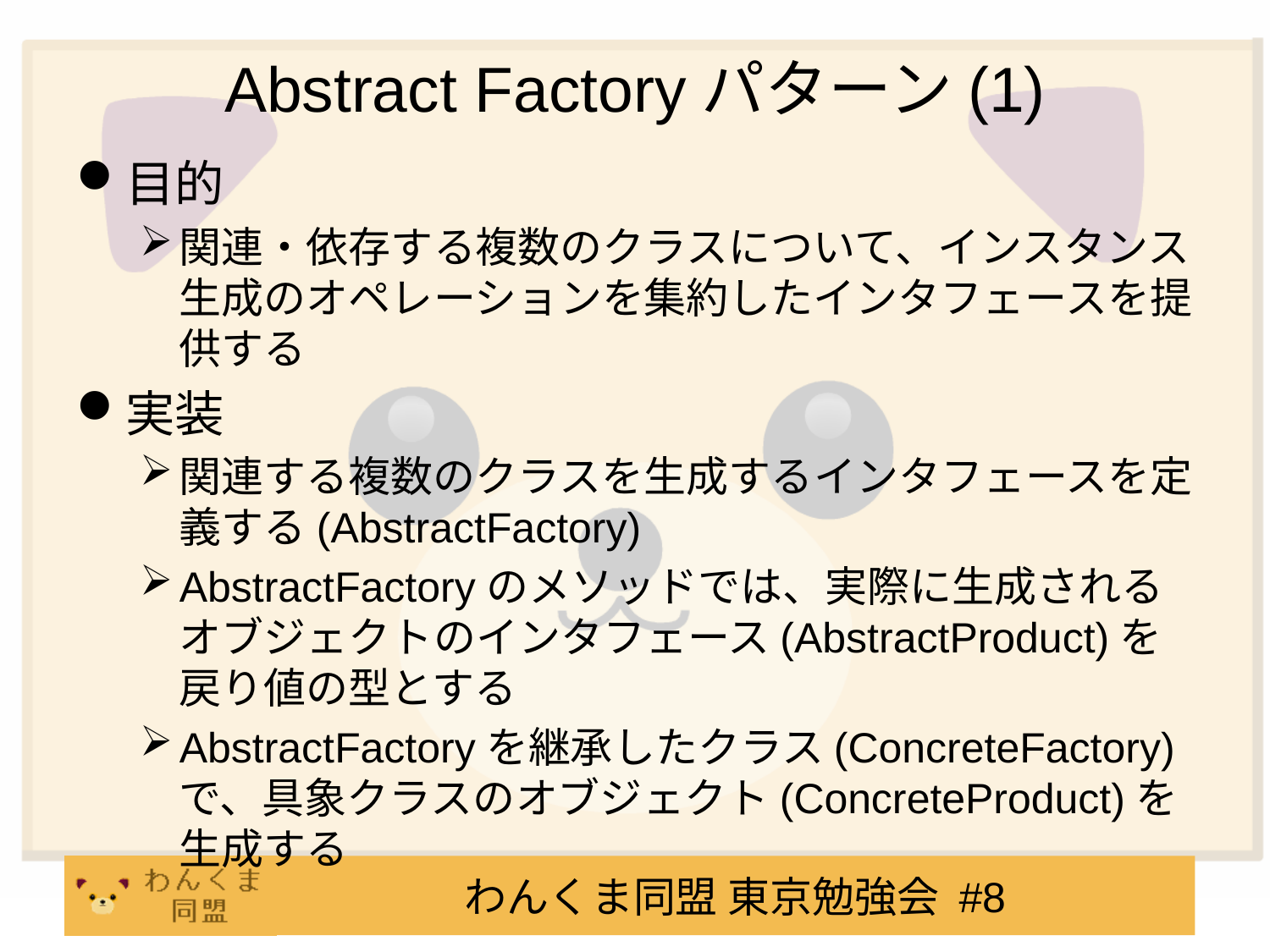

# Abstract Factoryパターン(1)
目的
関連・依存する複数のクラスについて、インスタンス生成のオペレーションを集約したインタフェースを提供する
実装
関連する複数のクラスを生成するインタフェースを定義する(AbstractFactory)
AbstractFactoryのメソッドでは、実際に生成されるオブジェクトのインタフェース(AbstractProduct)を戻り値の型とする
AbstractFactoryを継承したクラス(ConcreteFactory)で、具象クラスのオブジェクト(ConcreteProduct)を生成する